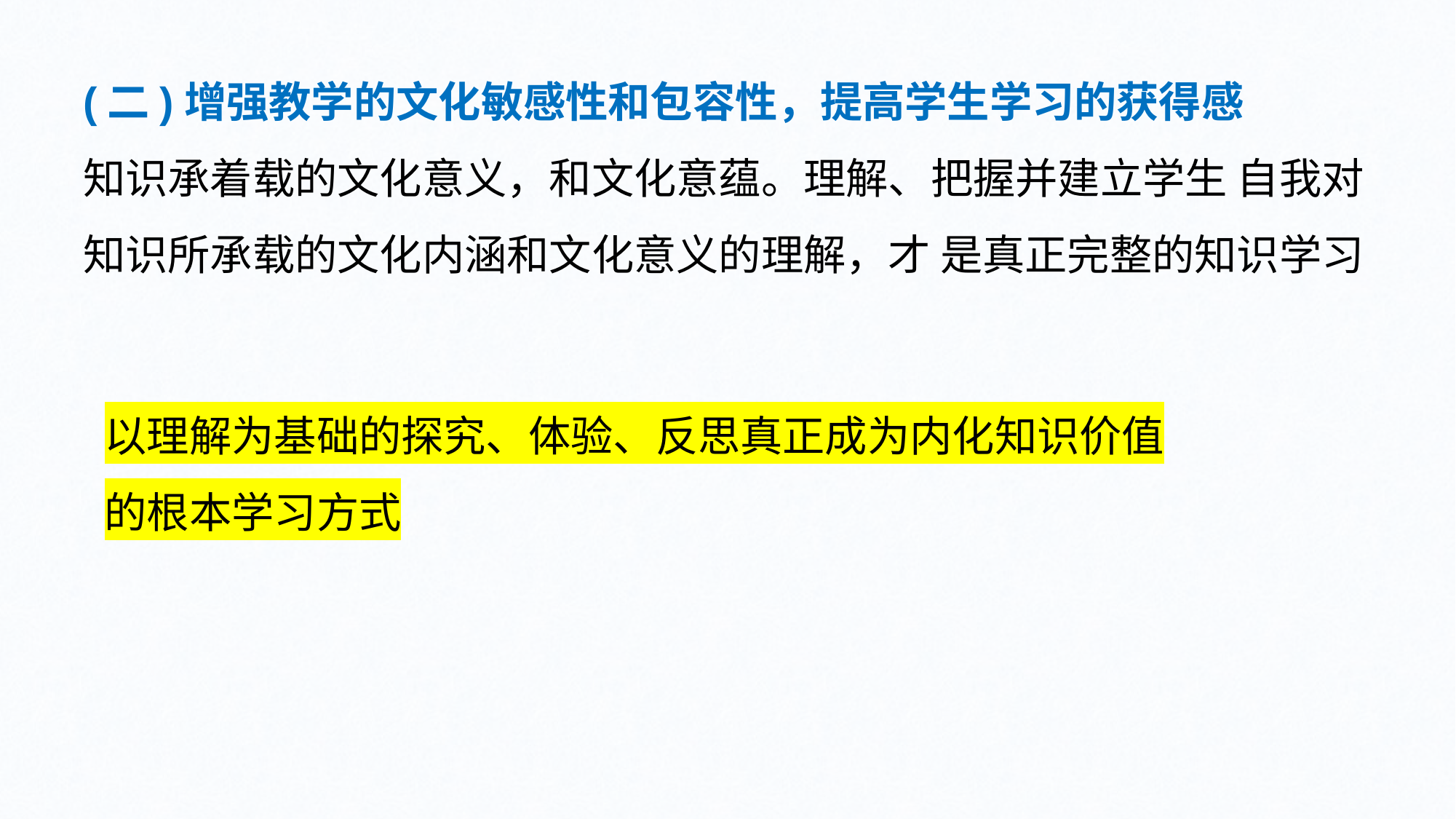

(二)增强教学的文化敏感性和包容性，提高学生学习的获得感
知识承着载的文化意义，和文化意蕴。理解、把握并建立学生 自我对知识所承载的文化内涵和文化意义的理解，才 是真正完整的知识学习
以理解为基础的探究、体验、反思真正成为内化知识价值的根本学习方式